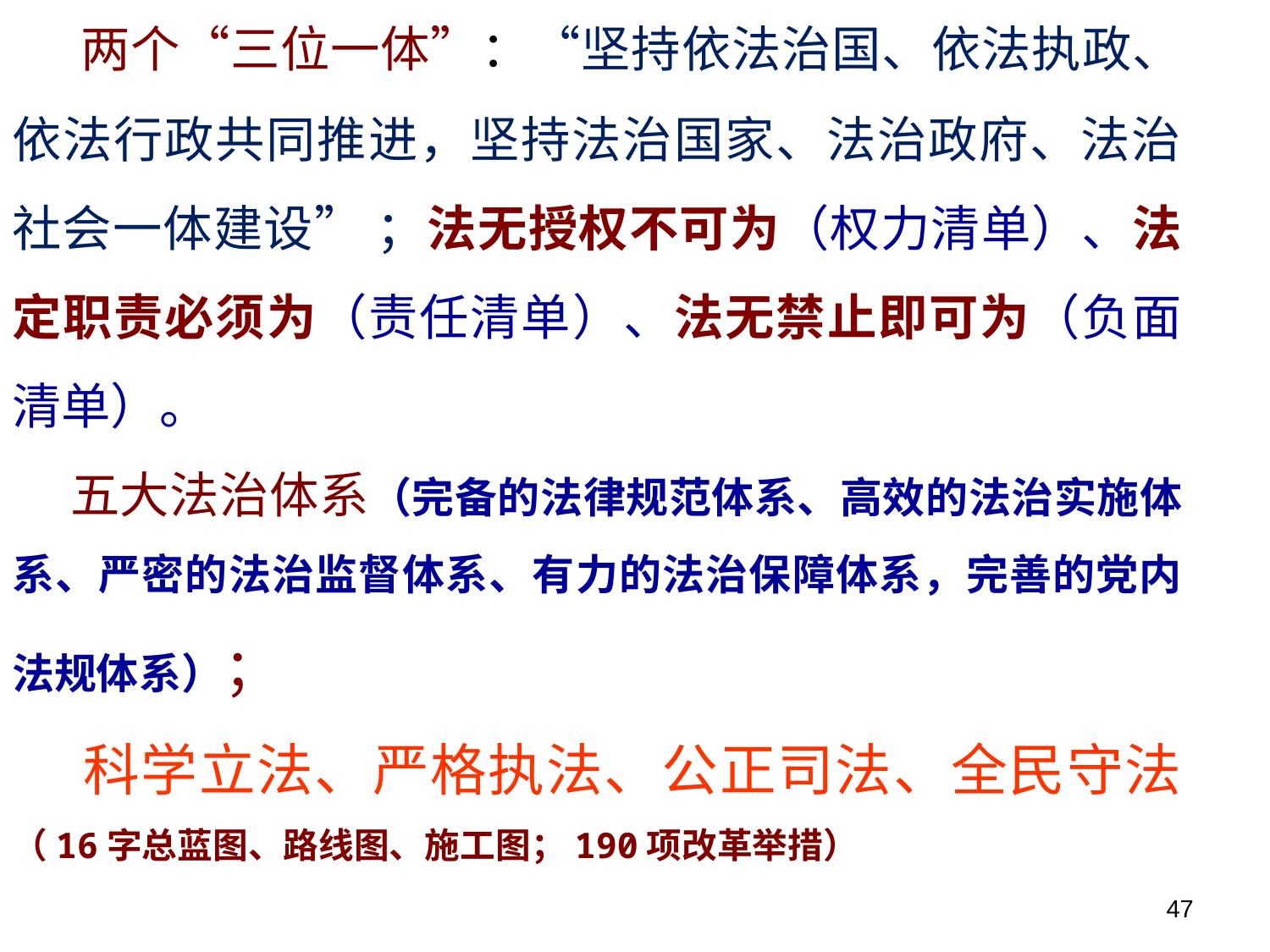

两个“三位一体”：“坚持依法治国、依法执政、依法行政共同推进，坚持法治国家、法治政府、法治社会一体建设” ；法无授权不可为（权力清单）、法定职责必须为（责任清单）、法无禁止即可为（负面清单）。
    五大法治体系（完备的法律规范体系、高效的法治实施体系、严密的法治监督体系、有力的法治保障体系，完善的党内法规体系）；
    科学立法、严格执法、公正司法、全民守法（16字总蓝图、路线图、施工图；190项改革举措）

47